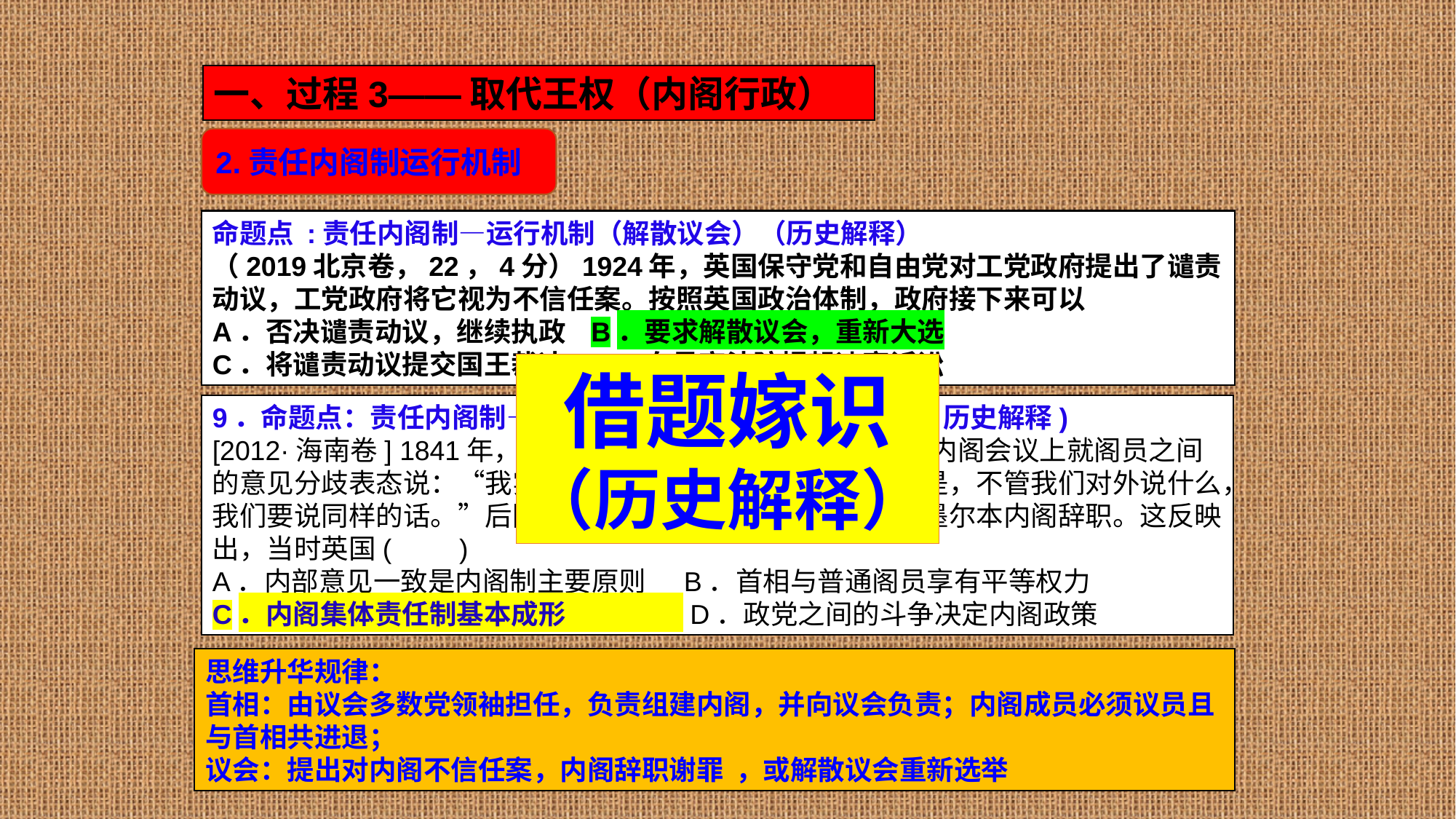

一、过程3——取代王权（内阁行政）
2.责任内阁制运行机制
命题点 :责任内阁制—运行机制（解散议会）（历史解释）
（2019北京卷，22，4分）1924年，英国保守党和自由党对工党政府提出了谴责动议，工党政府将它视为不信任案。按照英国政治体制，政府接下来可以
A．否决谴责动议，继续执政   B．要求解散议会，重新大选
C．将谴责动议提交国王裁决   D．向最高法院提起违宪诉讼
借题嫁识
（历史解释）
9．命题点：责任内阁制—运行机制（共进退）（时空观念、历史解释)
[2012·海南卷] 1841年，英国辉格党政府首相墨尔本在一次内阁会议上就阁员之间的意见分歧表态说：“我实际上不在乎哪一个好，我在乎的是，不管我们对外说什么，我们要说同样的话。”后因托利党在议会选举中获得多数，墨尔本内阁辞职。这反映出，当时英国(　　)
A．内部意见一致是内阁制主要原则     B．首相与普通阁员享有平等权力
C．内阁集体责任制基本成形                   D．政党之间的斗争决定内阁政策
思维升华规律：
首相：由议会多数党领袖担任，负责组建内阁，并向议会负责；内阁成员必须议员且与首相共进退；
议会：提出对内阁不信任案，内阁辞职谢罪  ，或解散议会重新选举